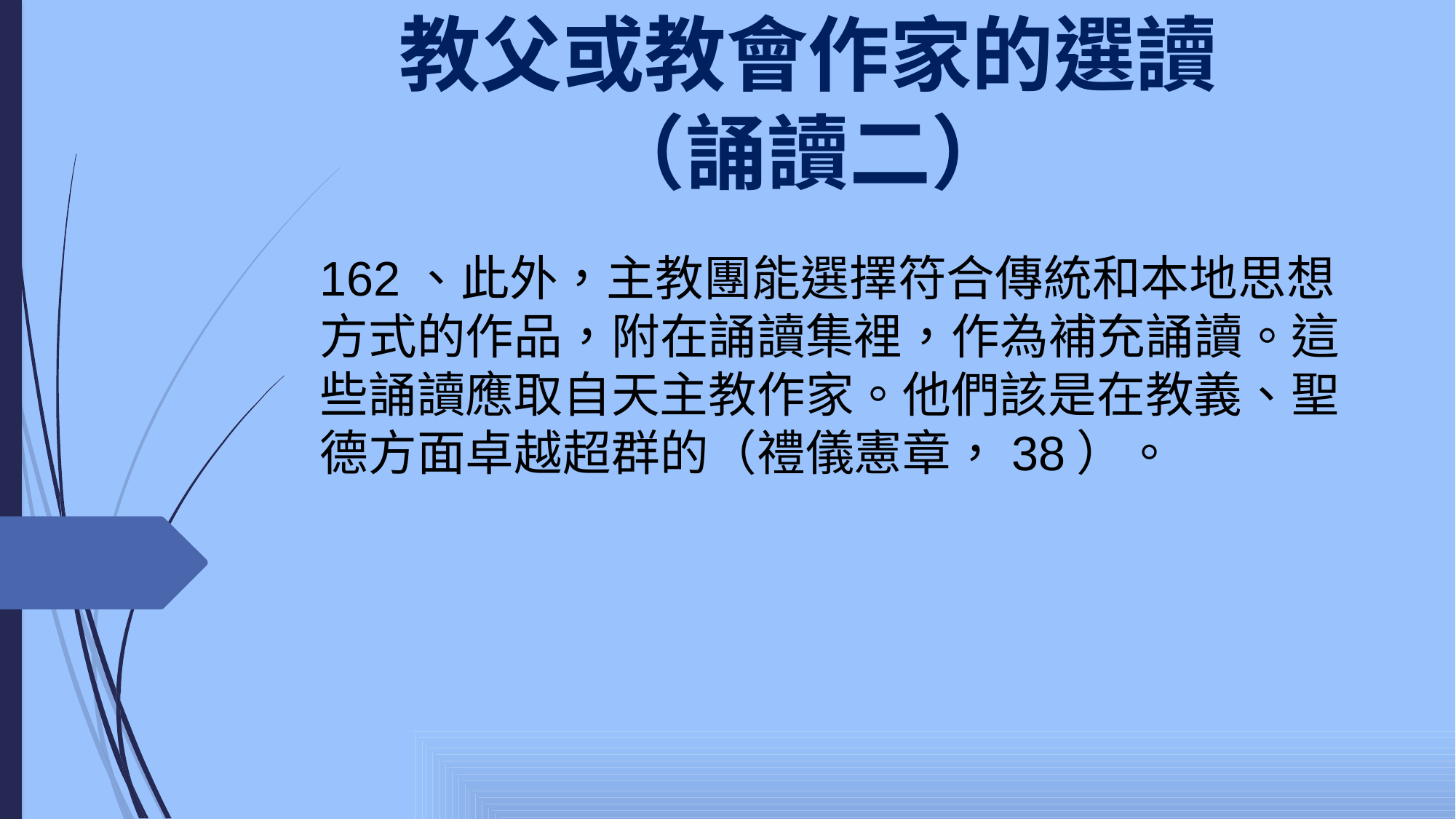

# 教父或教會作家的選讀 （誦讀二）
162、此外，主教團能選擇符合傳統和本地思想方式的作品，附在誦讀集裡，作為補充誦讀。這些誦讀應取自天主教作家。他們該是在教義、聖德方面卓越超群的（禮儀憲章，38）。